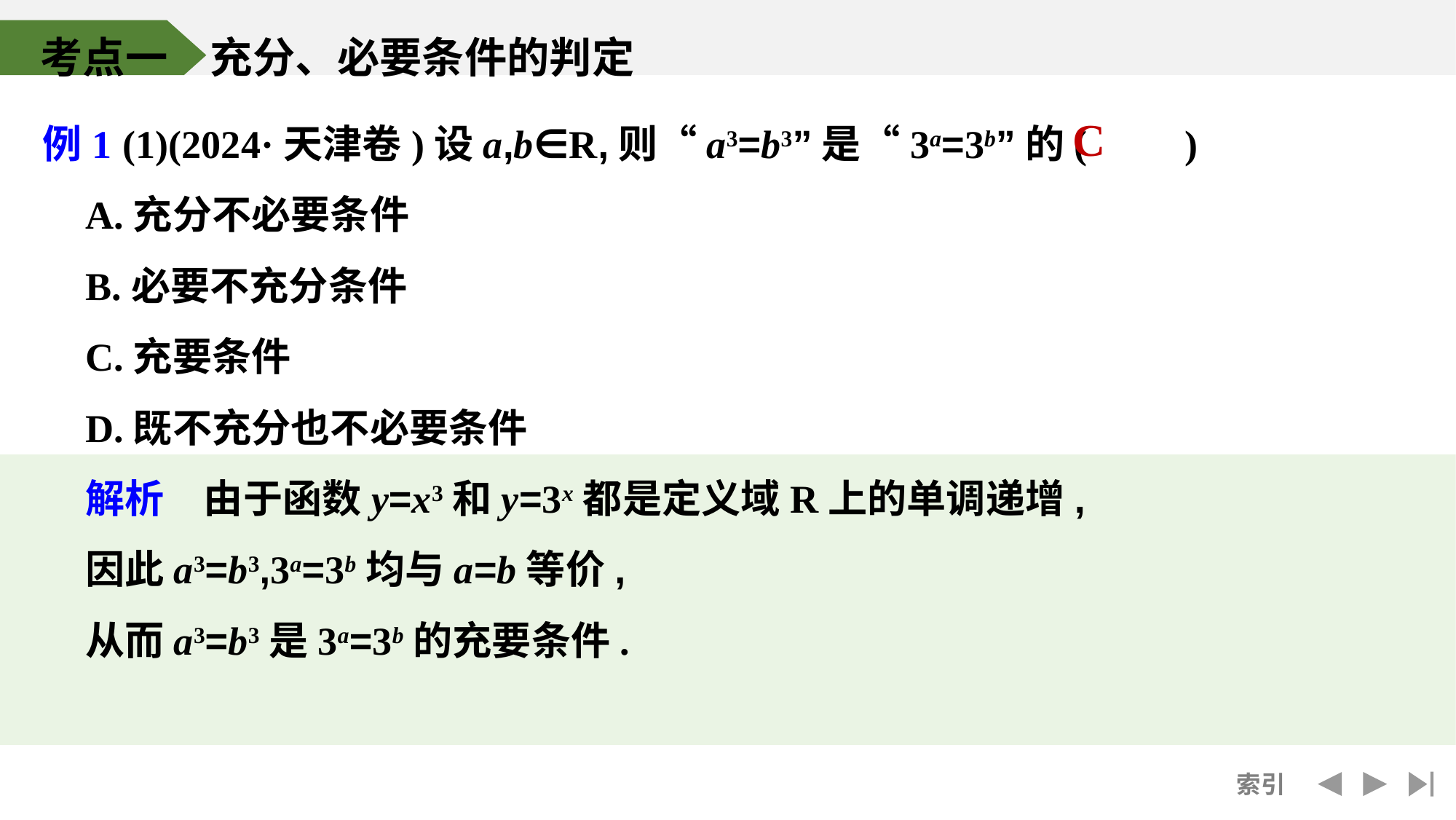

考点一　充分、必要条件的判定
例1 (1)(2024·天津卷)设a,b∈R,则“a3=b3”是“3a=3b”的(　　)
	A.充分不必要条件
	B.必要不充分条件
	C.充要条件
	D.既不充分也不必要条件
	解析　由于函数y=x3和y=3x都是定义域R上的单调递增,
	因此a3=b3,3a=3b均与a=b等价,
	从而a3=b3是3a=3b的充要条件.
C